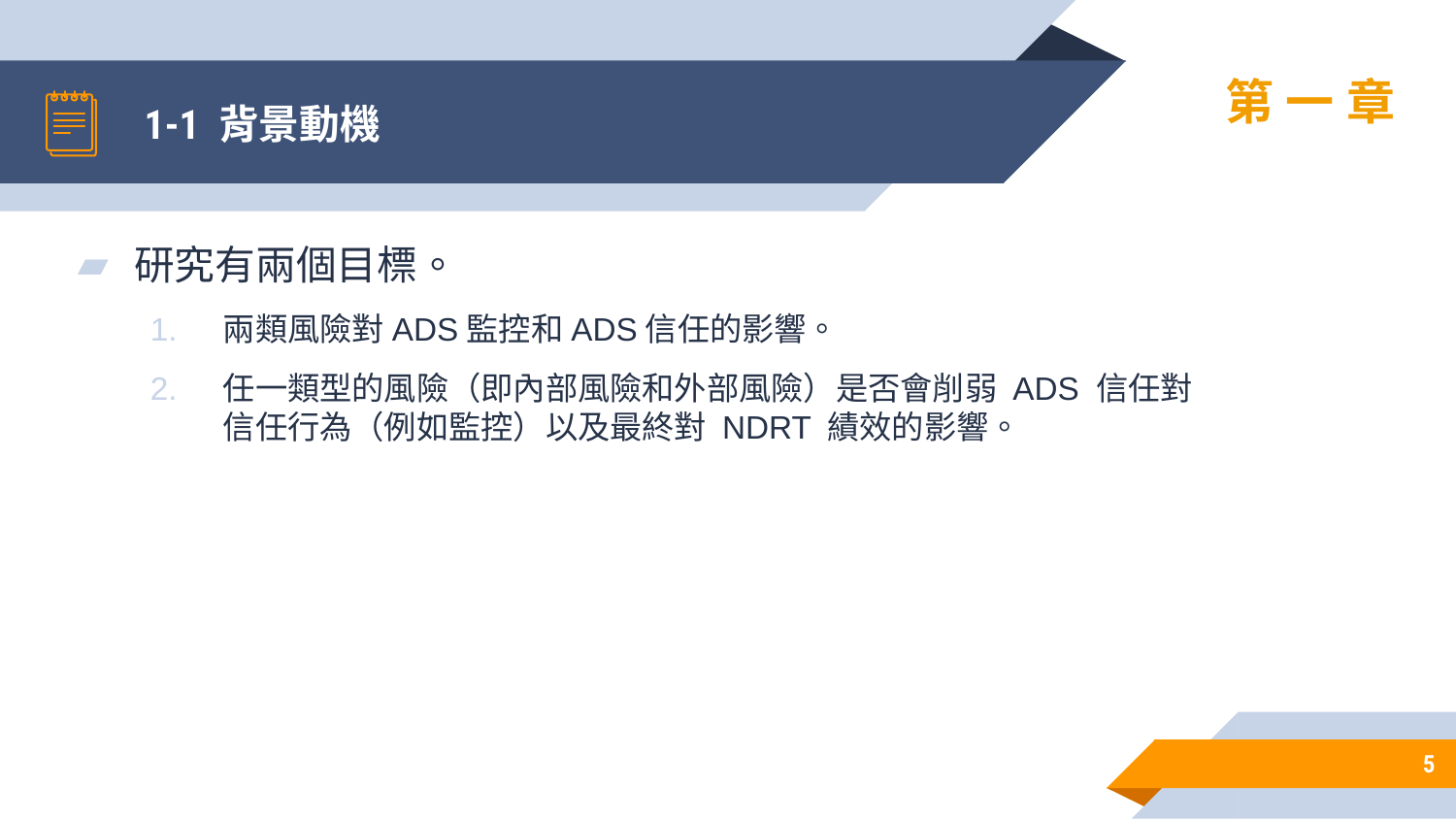

# 1-1 背景動機
第一章

研究有兩個⽬標。
兩類⾵險對ADS監控和ADS信任的影響。
任⼀類型的⾵險（即內部⾵險和外部⾵險）是否會削弱 ADS 信任對信任行為（例如監控）以及最終對 NDRT 績效的影響。
5